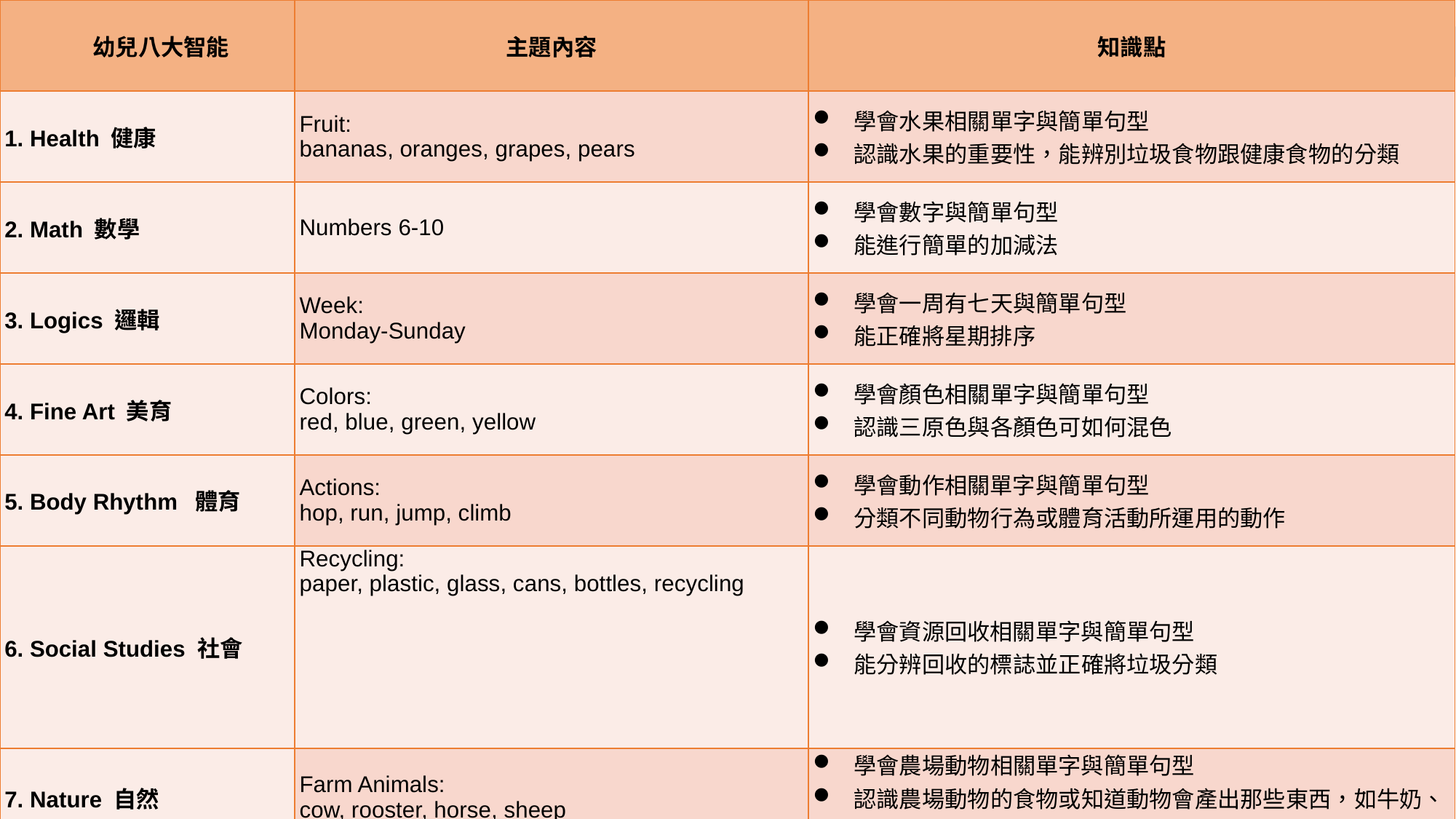

| 幼兒八大智能 | 主題內容 | 知識點 |
| --- | --- | --- |
| 1. Health 健康 | Fruit: bananas, oranges, grapes, pears | 學會水果相關單字與簡單句型 認識水果的重要性，能辨別垃圾食物跟健康食物的分類 |
| 2. Math 數學 | Numbers 6-10 | 學會數字與簡單句型 能進行簡單的加減法 |
| 3. Logics 邏輯 | Week: Monday-Sunday | 學會一周有七天與簡單句型 能正確將星期排序 |
| 4. Fine Art 美育 | Colors: red, blue, green, yellow | 學會顏色相關單字與簡單句型 認識三原色與各顏色可如何混色 |
| 5. Body Rhythm 體育 | Actions: hop, run, jump, climb | 學會動作相關單字與簡單句型 分類不同動物行為或體育活動所運用的動作 |
| 6. Social Studies 社會 | Recycling: paper, plastic, glass, cans, bottles, recycling | 學會資源回收相關單字與簡單句型 能分辨回收的標誌並正確將垃圾分類 |
| 7. Nature 自然 | Farm Animals: cow, rooster, horse, sheep | 學會農場動物相關單字與簡單句型 認識農場動物的食物或知道動物會產出那些東西，如牛奶、雞蛋、羊毛等 |
| 8. Science 科學 | Space: Earth, Moon, Sun, a star, a planet, a rocket | 學會外太空相關單字與簡單句型 認識太陽與月亮，能從九大行星中找到地球 |